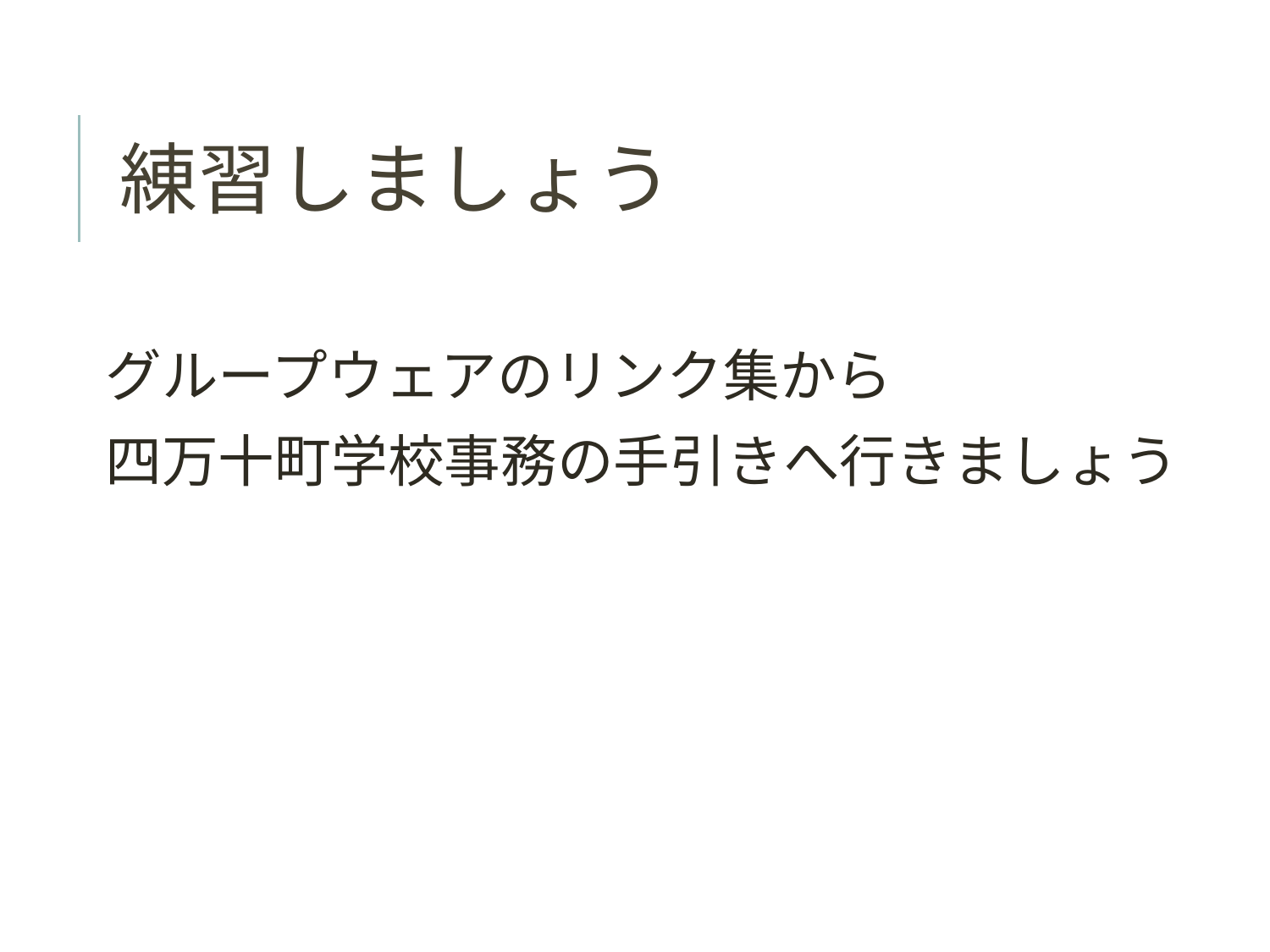

# 練習しましょう
グループウェアのリンク集から
四万十町学校事務の手引きへ行きましょう